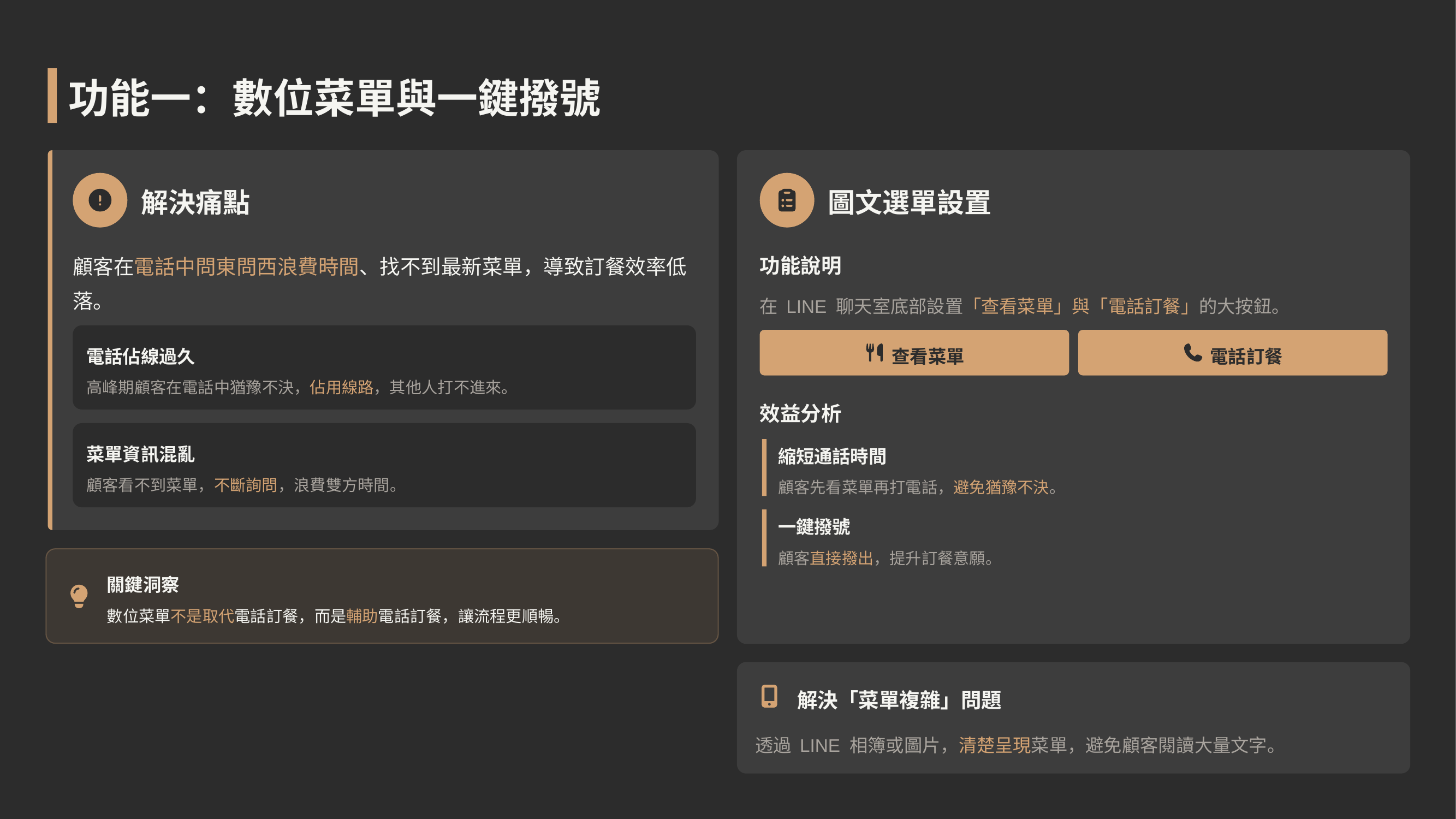

功能一：數位菜單與一鍵撥號

解決痛點
圖文選單設置

顧客在電話中問東問西浪費時間、找不到最新菜單，導致訂餐效率低落。
功能說明
在 LINE 聊天室底部設置「查看菜單」與「電話訂餐」的大按鈕。

查看菜單

電話訂餐
電話佔線過久

高峰期顧客在電話中猶豫不決，佔用線路，其他人打不進來。
效益分析

菜單資訊混亂

縮短通話時間
顧客看不到菜單，不斷詢問，浪費雙方時間。
顧客先看菜單再打電話，避免猶豫不決。

一鍵撥號
顧客直接撥出，提升訂餐意願。

關鍵洞察

數位菜單不是取代電話訂餐，而是輔助電話訂餐，讓流程更順暢。

解決「菜單複雜」問題

透過 LINE 相簿或圖片，清楚呈現菜單，避免顧客閱讀大量文字。